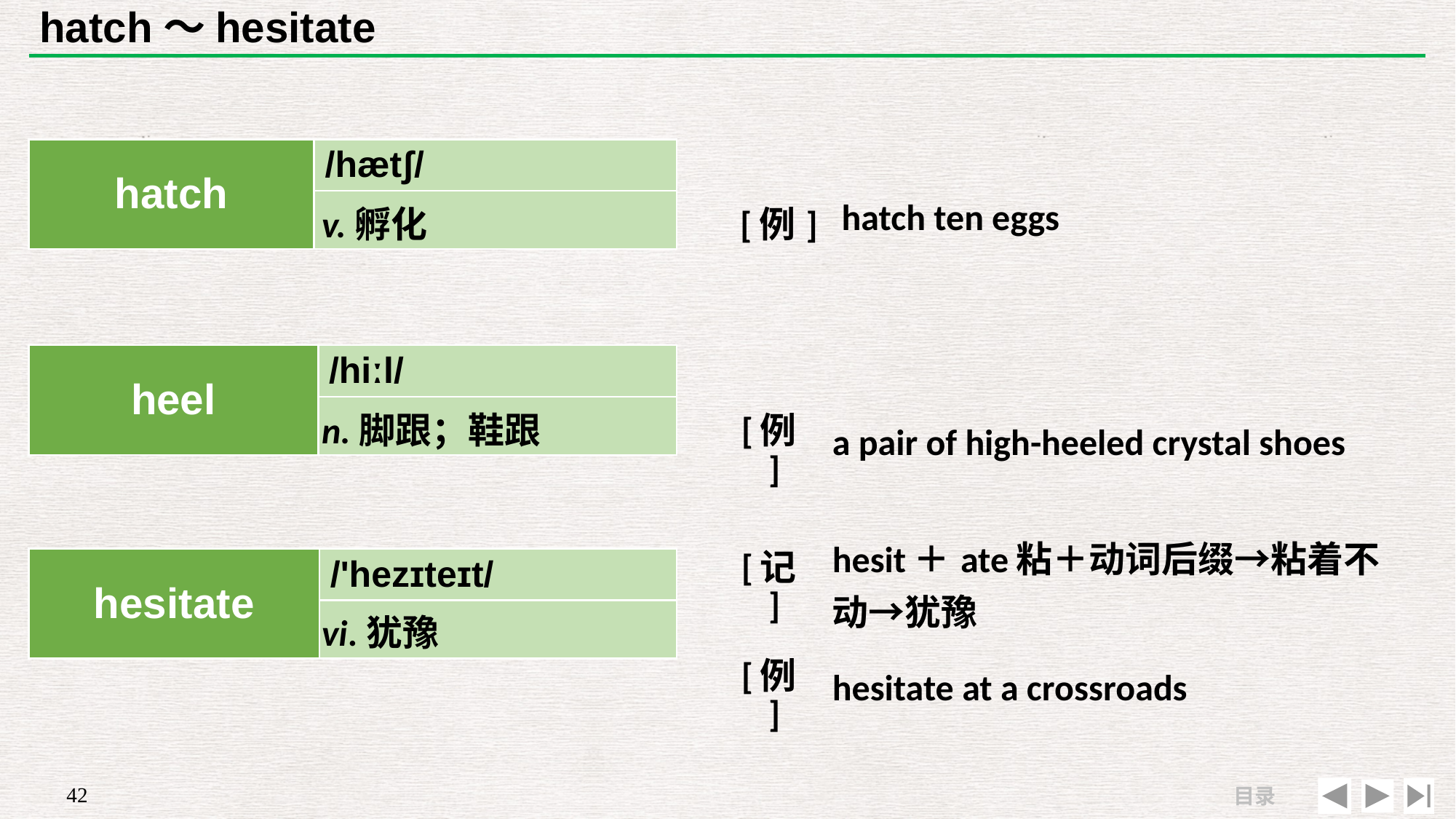

# hatch～hesitate

| hatch | /hætʃ/ |
| --- | --- |
|  |  |
|  |  |
| --- | --- |
| [例] | hatch ten eggs |
v.孵化
| heel | /hiːl/ |
| --- | --- |
|  |  |
|  |  |
| --- | --- |
| [例] | a pair of high-heeled crystal shoes |
n.脚跟；鞋跟
| [记] | hesit＋ate粘＋动词后缀→粘着不动→犹豫 |
| --- | --- |
| [例] | hesitate at a crossroads |
| hesitate | /'hezɪteɪt/ |
| --- | --- |
|  |  |
vi.犹豫